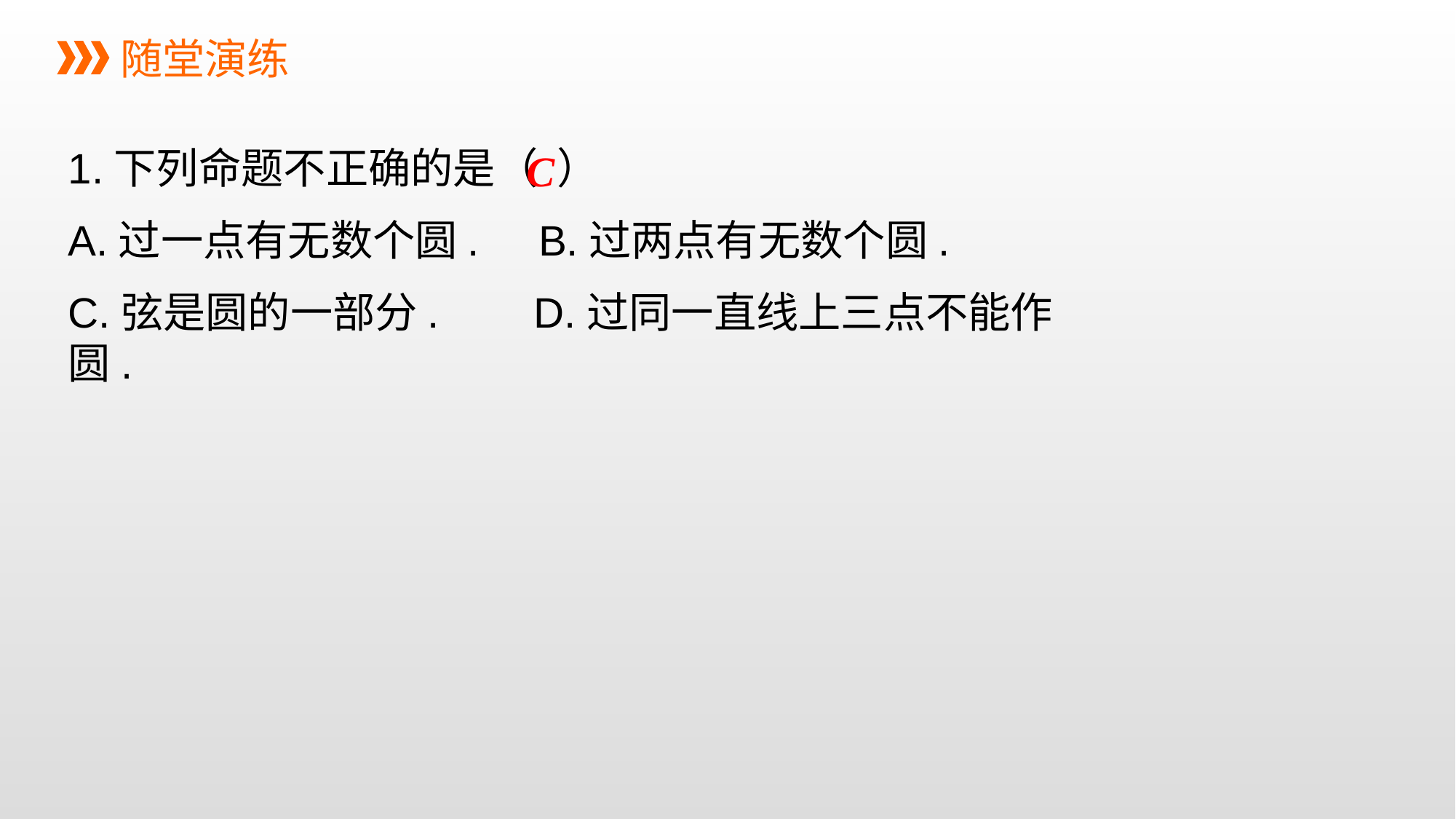

随堂演练

1.下列命题不正确的是（  ）
A.过一点有无数个圆.     B.过两点有无数个圆.
C.弦是圆的一部分.        D.过同一直线上三点不能作圆.
C